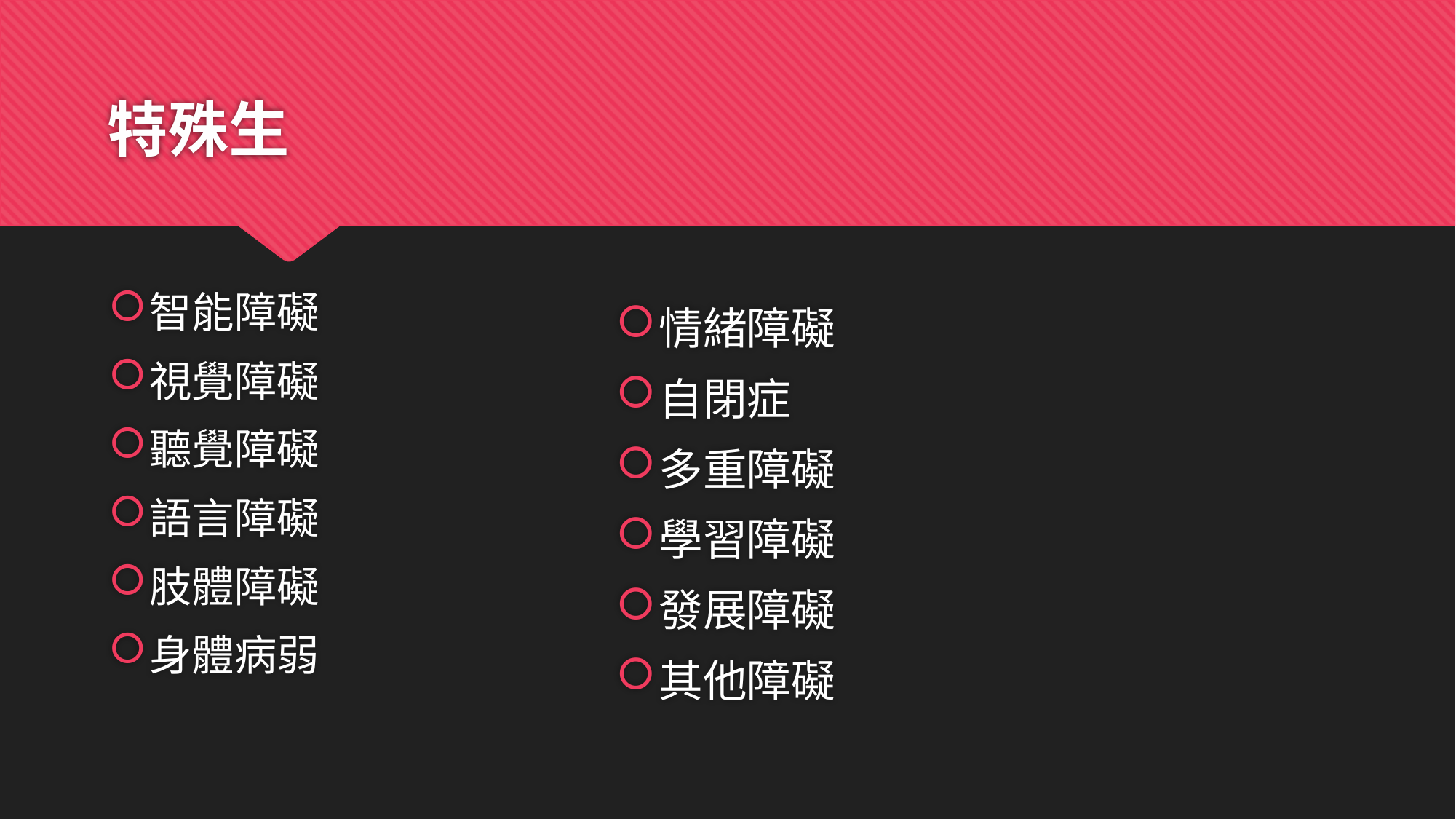

# 特殊生
智能障礙
視覺障礙
聽覺障礙
語言障礙
肢體障礙
身體病弱
情緒障礙
自閉症
多重障礙
學習障礙
發展障礙
其他障礙